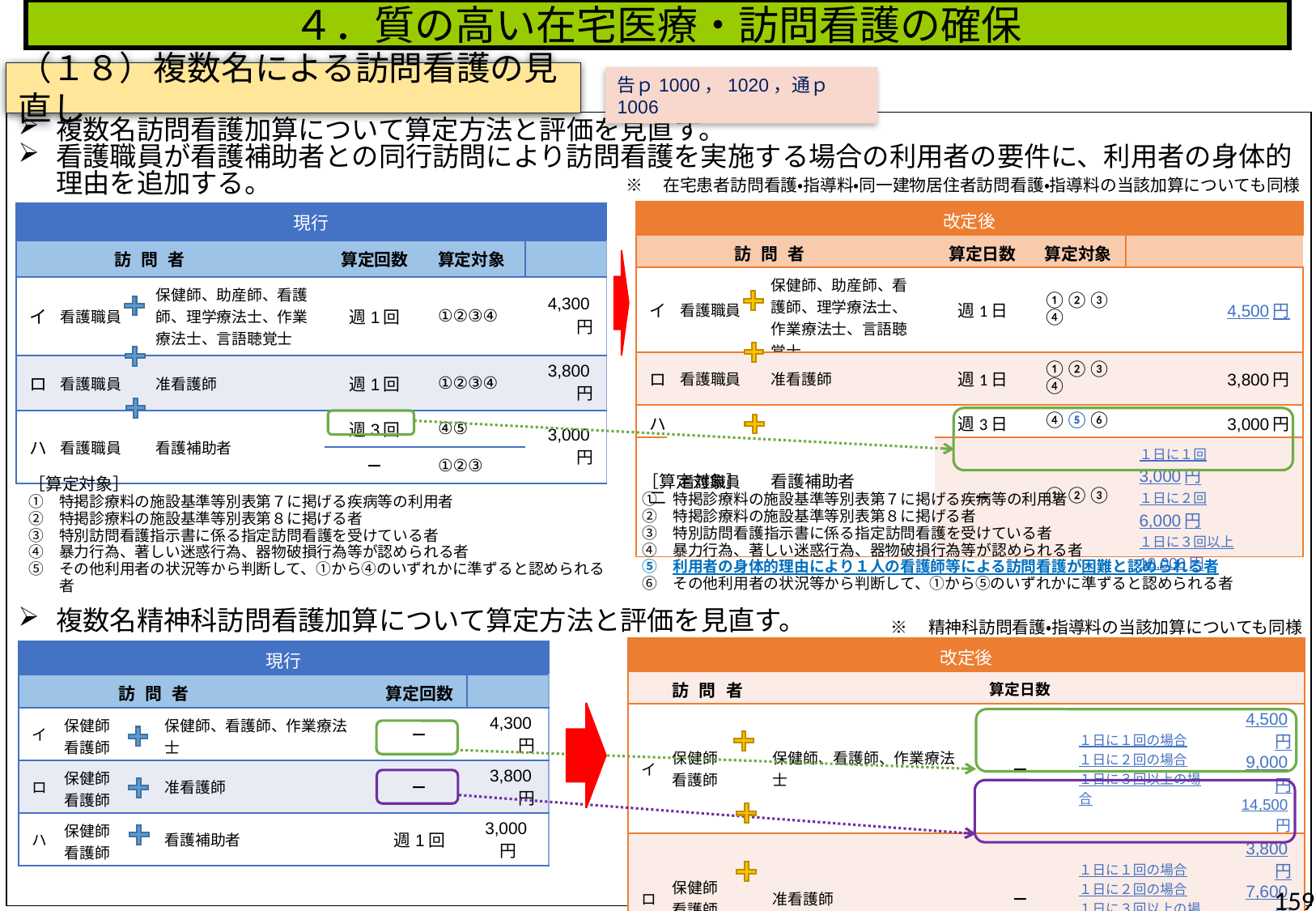

４．質の高い在宅医療・訪問看護の確保
（１８）複数名による訪問看護の見直し
告ｐ1000，1020，通ｐ1006
複数名訪問看護加算について算定方法と評価を見直す。
看護職員が看護補助者との同行訪問により訪問看護を実施する場合の利用者の要件に、利用者の身体的理由を追加する。

複数名精神科訪問看護加算について算定方法と評価を見直す。

※　在宅患者訪問看護・指導料・同一建物居住者訪問看護・指導料の当該加算についても同様
| 改定後 |  |  |  |  |  |
| --- | --- | --- | --- | --- | --- |
|  | 訪問者 |  | 算定日数 | 算定対象 |  |
| イ | 看護職員 | 保健師、助産師、看護師、理学療法士、作業療法士、言語聴覚士 | 週1日 | ①②③④ | 4,500円 |
| ロ | 看護職員 | 准看護師 | 週1日 | ①②③④ | 3,800円 |
| ハ | 看護職員 | 看護補助者 | 週3日 | ④⑤⑥ | 3,000円 |
| 二 |  |  | － | ①②③ | １日に１回　　　　3,000円 １日に２回　　　　6,000円 １日に３回以上　10,000円 |
| 現行 |  |  |  |  |  |
| --- | --- | --- | --- | --- | --- |
|  | 訪問者 |  | 算定回数 | 算定対象 |  |
| イ | 看護職員 | 保健師、助産師、看護師、理学療法士、作業療法士、言語聴覚士 | 週1回 | ①②③④ | 4,300円 |
| ロ | 看護職員 | 准看護師 | 週1回 | ①②③④ | 3,800円 |
| ハ | 看護職員 | 看護補助者 | 週3回 | ④⑤ | 3,000円 |
|  |  |  | － | ①②③ |  |

［算定対象］
特掲診療料の施設基準等別表第７に掲げる疾病等の利用者
特掲診療料の施設基準等別表第８に掲げる者
特別訪問看護指示書に係る指定訪問看護を受けている者
暴力行為、著しい迷惑行為、器物破損行為等が認められる者
利用者の身体的理由により１人の看護師等による訪問看護が困難と認められる者
その他利用者の状況等から判断して、①から⑤のいずれかに準ずると認められる者
［算定対象］
特掲診療料の施設基準等別表第７に掲げる疾病等の利用者
特掲診療料の施設基準等別表第８に掲げる者
特別訪問看護指示書に係る指定訪問看護を受けている者
暴力行為、著しい迷惑行為、器物破損行為等が認められる者
その他利用者の状況等から判断して、①から④のいずれかに準ずると認められる者
※　精神科訪問看護・指導料の当該加算についても同様
| 改定後 |  |  |  |  |  |
| --- | --- | --- | --- | --- | --- |
|  | 訪問者 |  | 算定日数 |  |  |
| イ | 保健師 看護師 | 保健師、看護師、作業療法士 | － | １日に１回の場合 １日に２回の場合 １日に３回以上の場合 | 4,500円 9,000円 14,500円 |
| ロ | 保健師 看護師 | 准看護師 | － | １日に１回の場合 １日に２回の場合 １日に３回以上の場合 | 3,800円 7,600円 12,400円 |
| ハ | 保健師 看護師 | 看護補助者 | 週１日 | 3,000円 |  |
| 現行 |  |  |  |  |
| --- | --- | --- | --- | --- |
|  | 訪問者 |  | 算定回数 |  |
| イ | 保健師 看護師 | 保健師、看護師、作業療法士 | － | 4,300円 |
| ロ | 保健師 看護師 | 准看護師 | － | 3,800円 |
| ハ | 保健師 看護師 | 看護補助者 | 週1回 | 3,000円 |
159